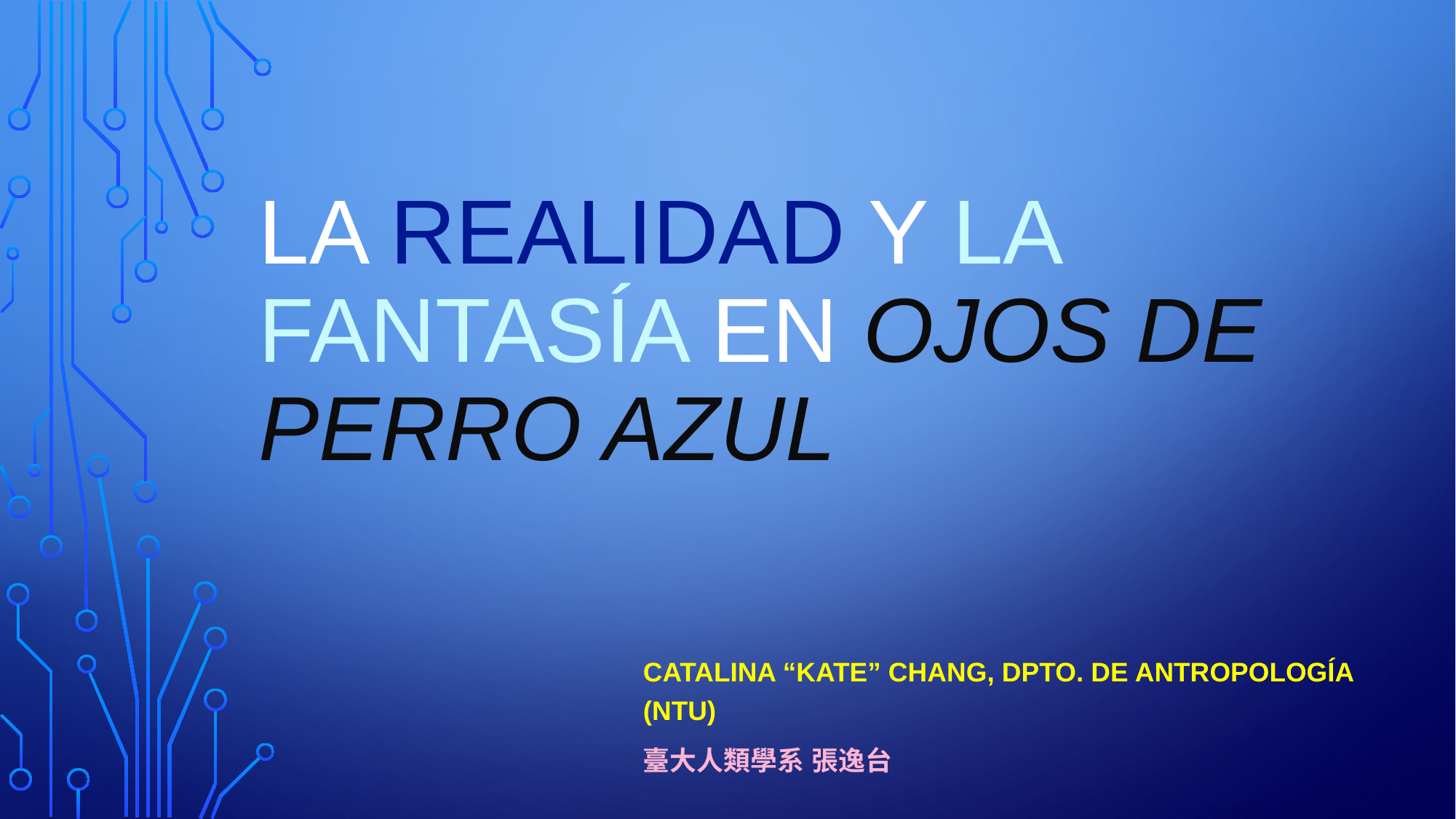

# LA REALIDAD Y LA FANTASÍA EN OJOS DE PERRO AZUL
CATALINA “KATE” CHANG, DPTO. DE ANTROPOLOGÍA (NTU)
臺大人類學系 張逸台